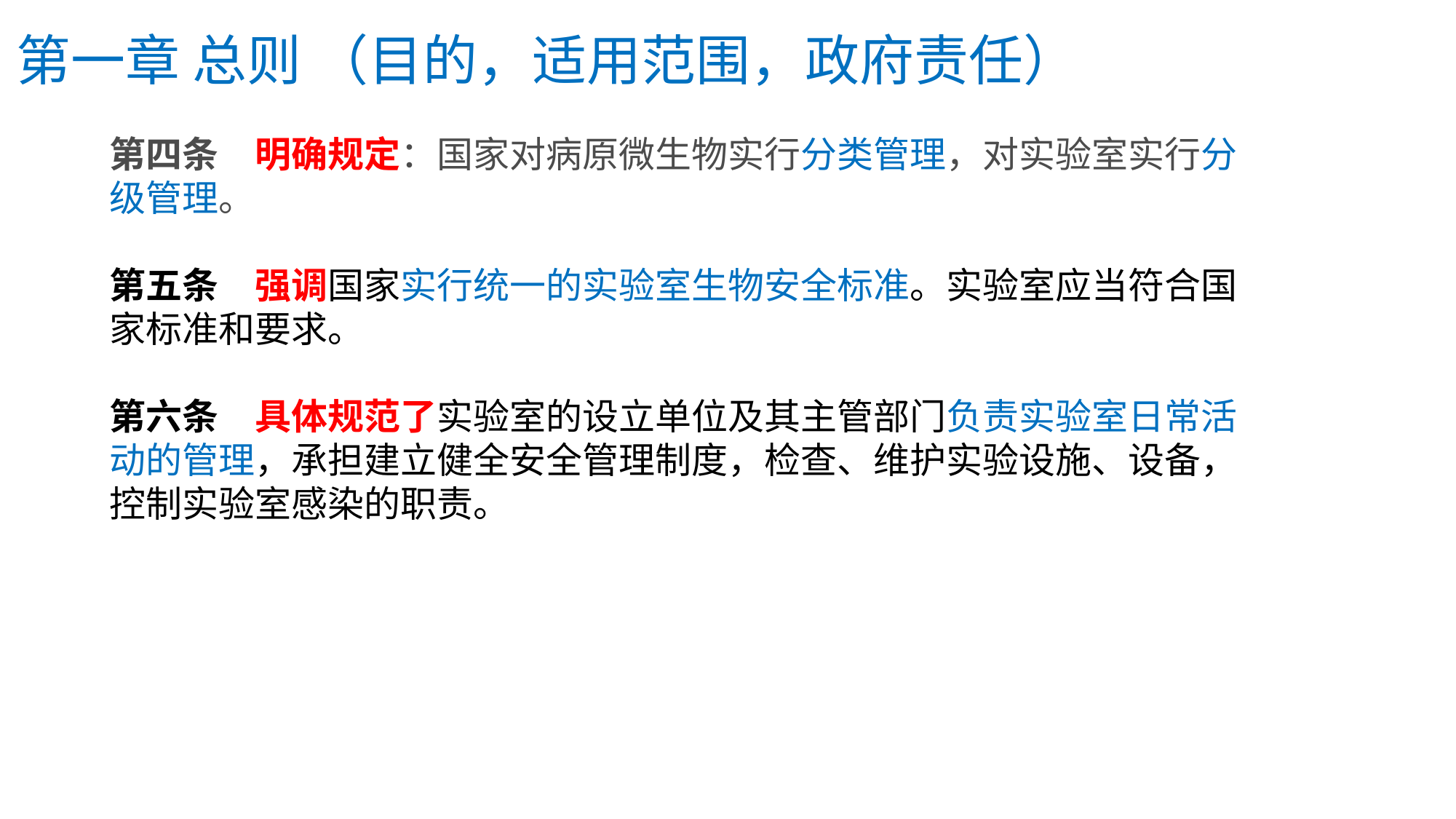

# 第一章 总则 （目的，适用范围，政府责任）
第四条　明确规定：国家对病原微生物实行分类管理，对实验室实行分级管理。

第五条　强调国家实行统一的实验室生物安全标准。实验室应当符合国家标准和要求。

第六条　具体规范了实验室的设立单位及其主管部门负责实验室日常活动的管理，承担建立健全安全管理制度，检查、维护实验设施、设备，控制实验室感染的职责。

60